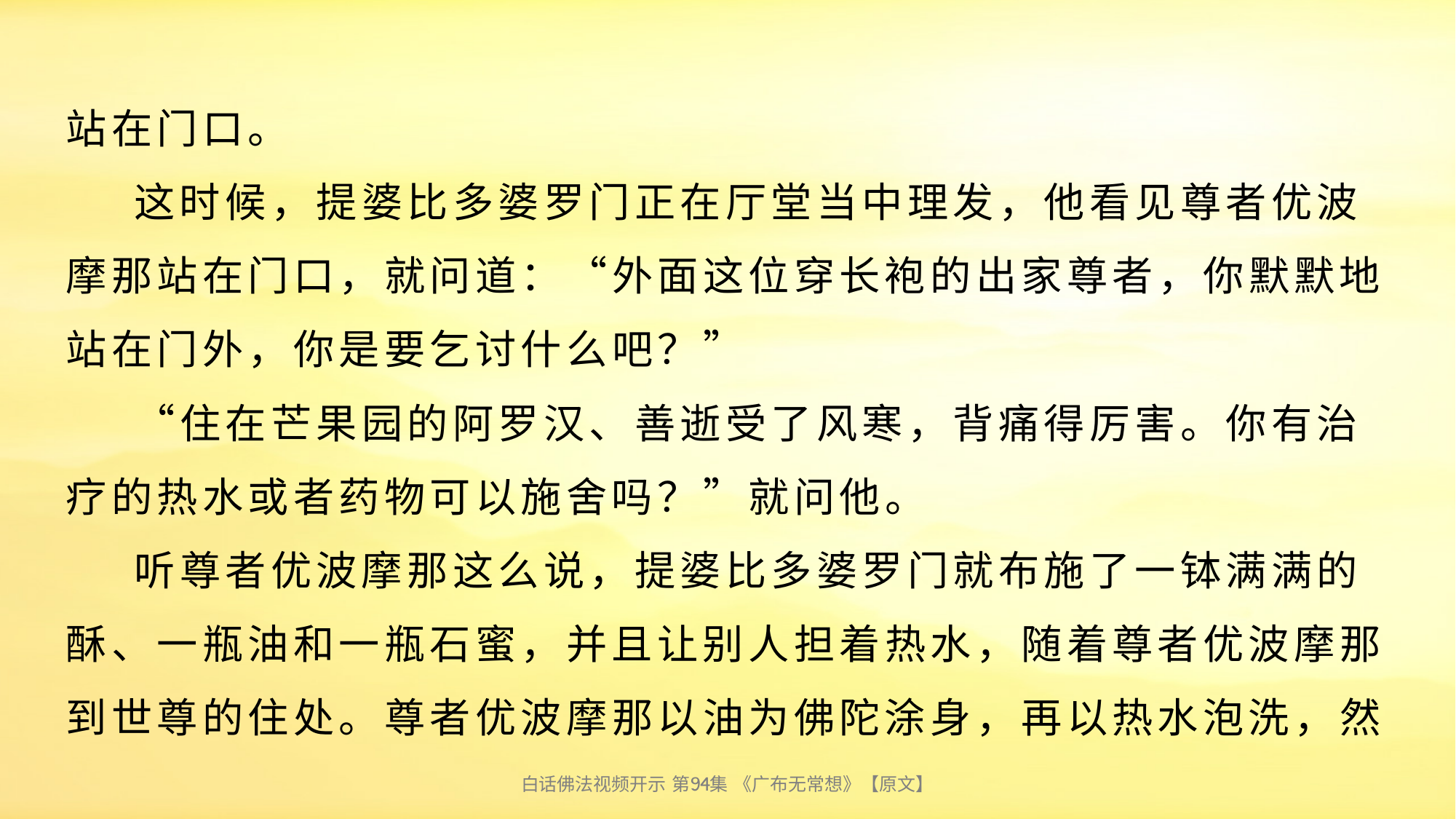

# 站在门口。 这时候，提婆比多婆罗门正在厅堂当中理发，他看见尊者优波摩那站在门口，就问道：“外面这位穿长袍的出家尊者，你默默地站在门外，你是要乞讨什么吧？” “住在芒果园的阿罗汉、善逝受了风寒，背痛得厉害。你有治疗的热水或者药物可以施舍吗？”就问他。 听尊者优波摩那这么说，提婆比多婆罗门就布施了一钵满满的酥、一瓶油和一瓶石蜜，并且让别人担着热水，随着尊者优波摩那到世尊的住处。尊者优波摩那以油为佛陀涂身，再以热水泡洗，然
白话佛法视频开示 第94集 《广布无常想》【原文】